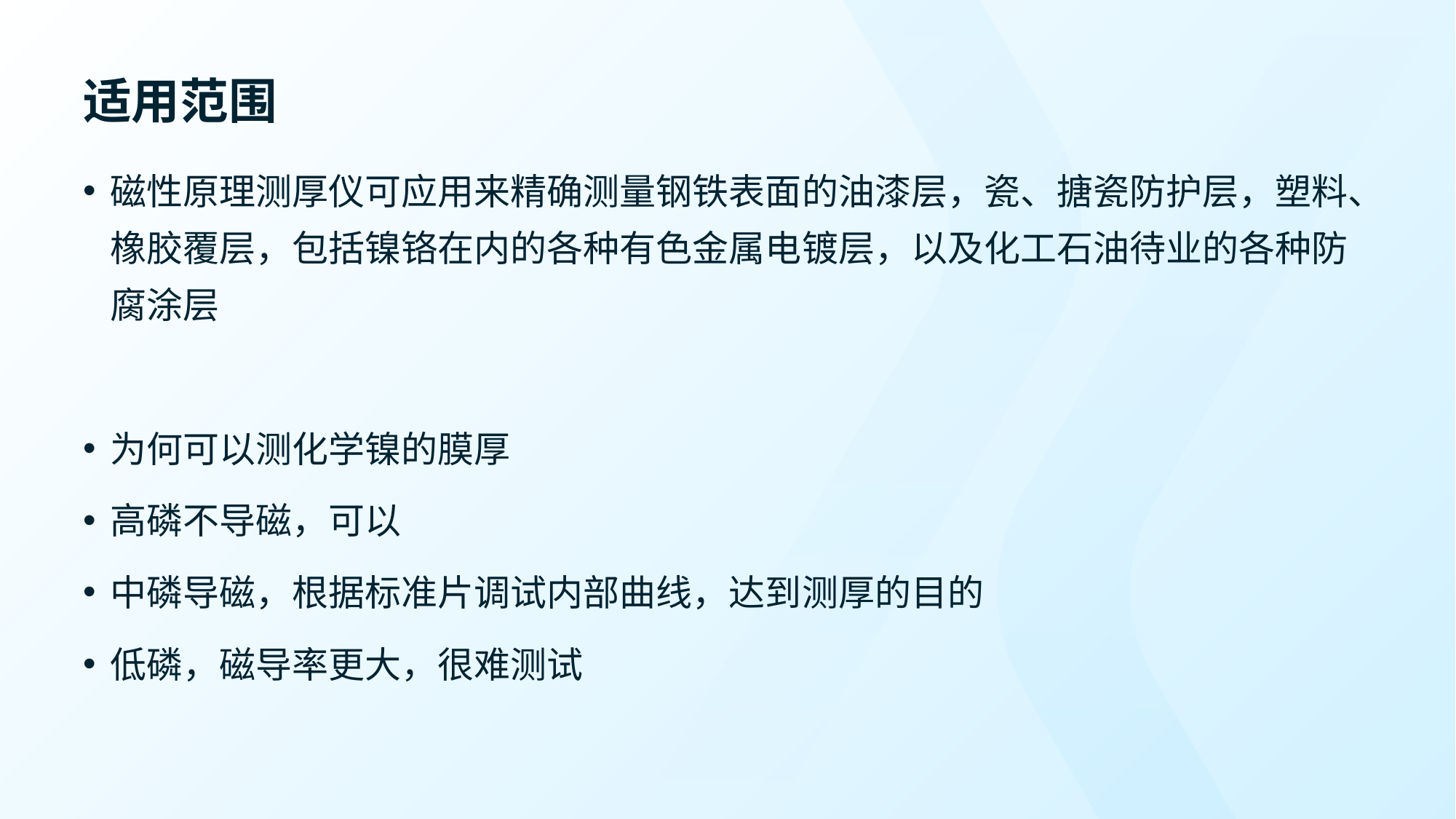

# 适用范围
磁性原理测厚仪可应用来精确测量钢铁表面的油漆层，瓷、搪瓷防护层，塑料、橡胶覆层，包括镍铬在内的各种有色金属电镀层，以及化工石油待业的各种防腐涂层

为何可以测化学镍的膜厚
高磷不导磁，可以
中磷导磁，根据标准片调试内部曲线，达到测厚的目的
低磷，磁导率更大，很难测试